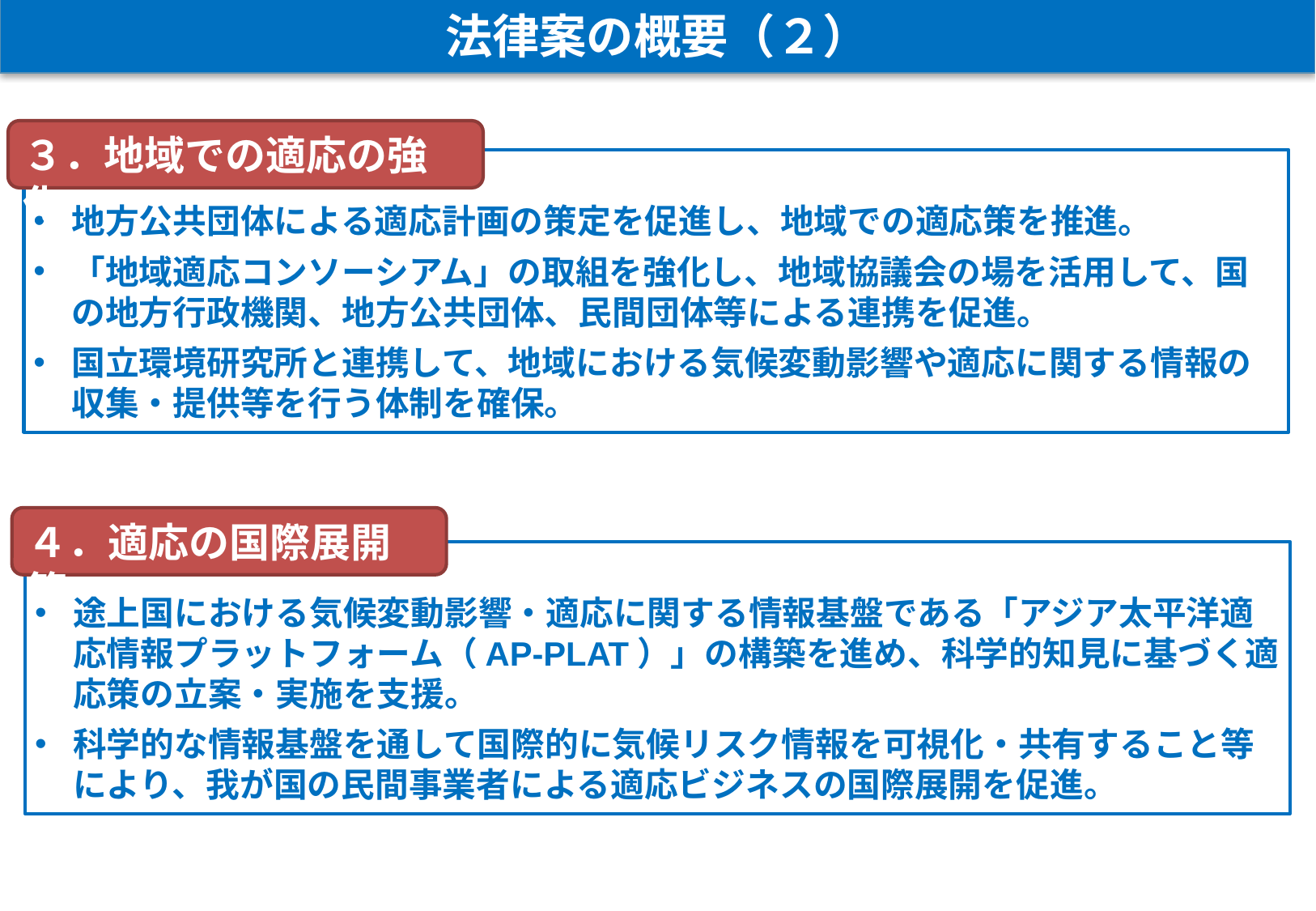

法律案の概要（２）
３．地域での適応の強化

地方公共団体による適応計画の策定を促進し、地域での適応策を推進。
「地域適応コンソーシアム」の取組を強化し、地域協議会の場を活用して、国の地方行政機関、地方公共団体、民間団体等による連携を促進。
国立環境研究所と連携して、地域における気候変動影響や適応に関する情報の収集・提供等を行う体制を確保。
４．適応の国際展開等

途上国における気候変動影響・適応に関する情報基盤である「アジア太平洋適応情報プラットフォーム（AP-PLAT）」の構築を進め、科学的知見に基づく適応策の立案・実施を支援。
科学的な情報基盤を通して国際的に気候リスク情報を可視化・共有すること等により、我が国の民間事業者による適応ビジネスの国際展開を促進。